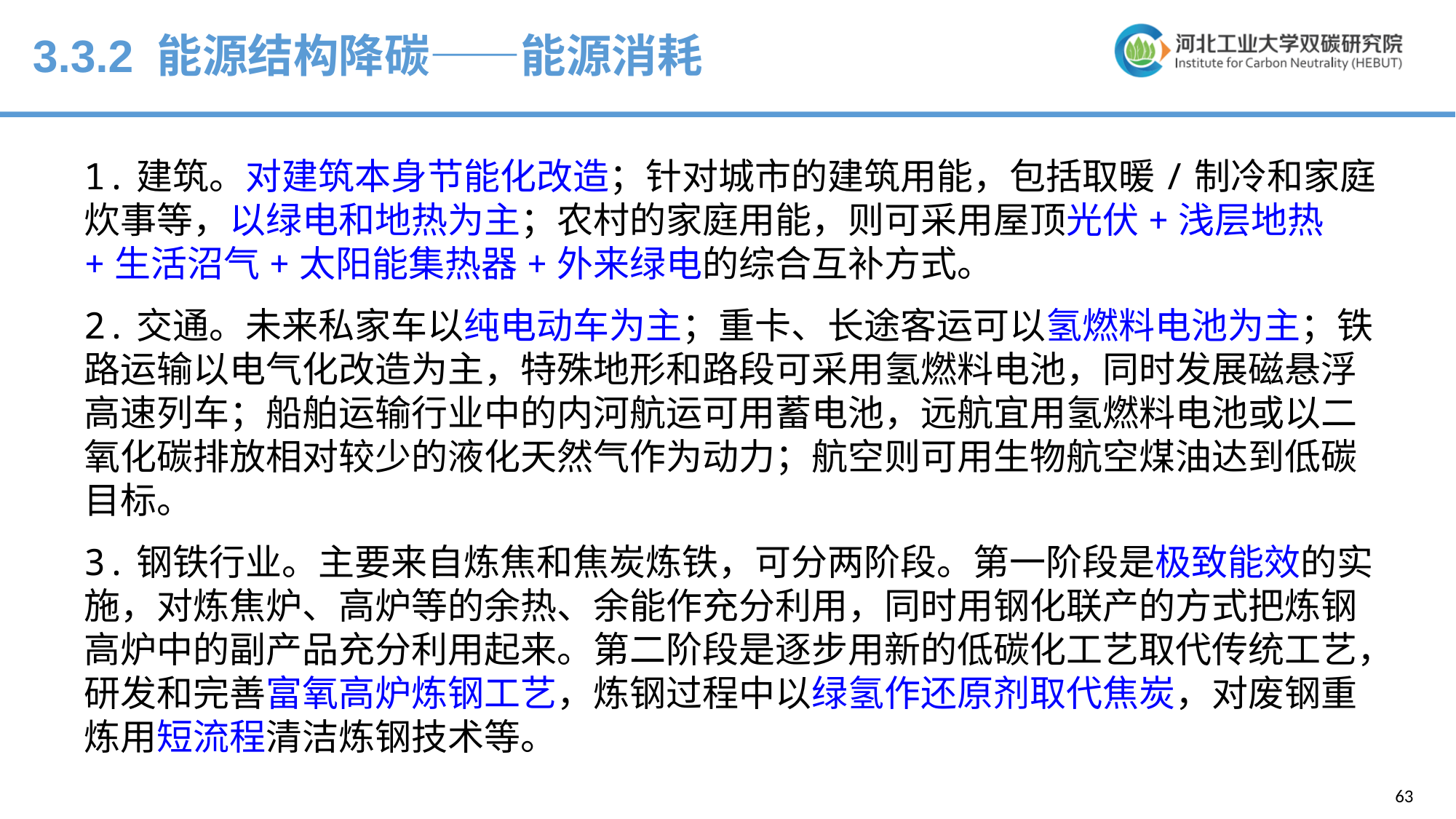

3.3.2 能源结构降碳——能源消耗

1.建筑。对建筑本身节能化改造；针对城市的建筑用能，包括取暖/制冷和家庭炊事等，以绿电和地热为主；农村的家庭用能，则可采用屋顶光伏+浅层地热+生活沼气+太阳能集热器+外来绿电的综合互补方式。
2.交通。未来私家车以纯电动车为主；重卡、长途客运可以氢燃料电池为主；铁路运输以电气化改造为主，特殊地形和路段可采用氢燃料电池，同时发展磁悬浮高速列车；船舶运输行业中的内河航运可用蓄电池，远航宜用氢燃料电池或以二氧化碳排放相对较少的液化天然气作为动力；航空则可用生物航空煤油达到低碳目标。
3.钢铁行业。主要来自炼焦和焦炭炼铁，可分两阶段。第一阶段是极致能效的实施，对炼焦炉、高炉等的余热、余能作充分利用，同时用钢化联产的方式把炼钢高炉中的副产品充分利用起来。第二阶段是逐步用新的低碳化工艺取代传统工艺，研发和完善富氧高炉炼钢工艺，炼钢过程中以绿氢作还原剂取代焦炭，对废钢重炼用短流程清洁炼钢技术等。
63